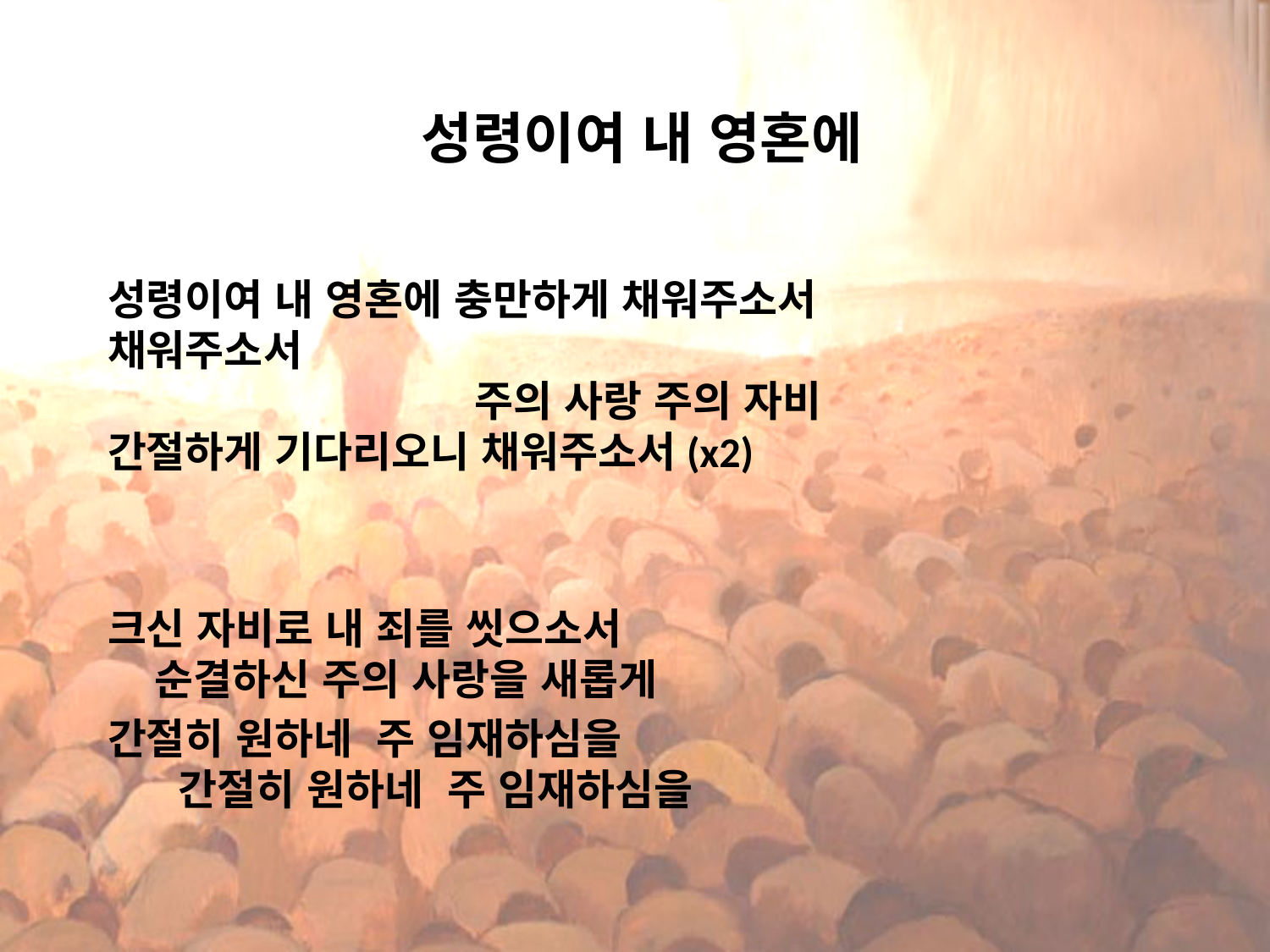

# 성령이여 내 영혼에
성령이여 내 영혼에 충만하게 채워주소서 채워주소서                                                                                  주의 사랑 주의 자비 간절하게 기다리오니 채워주소서(x2)

크신 자비로 내 죄를 씻으소서                            순결하신 주의 사랑을 새롭게
간절히 원하네  주 임재하심을                              간절히 원하네  주 임재하심을